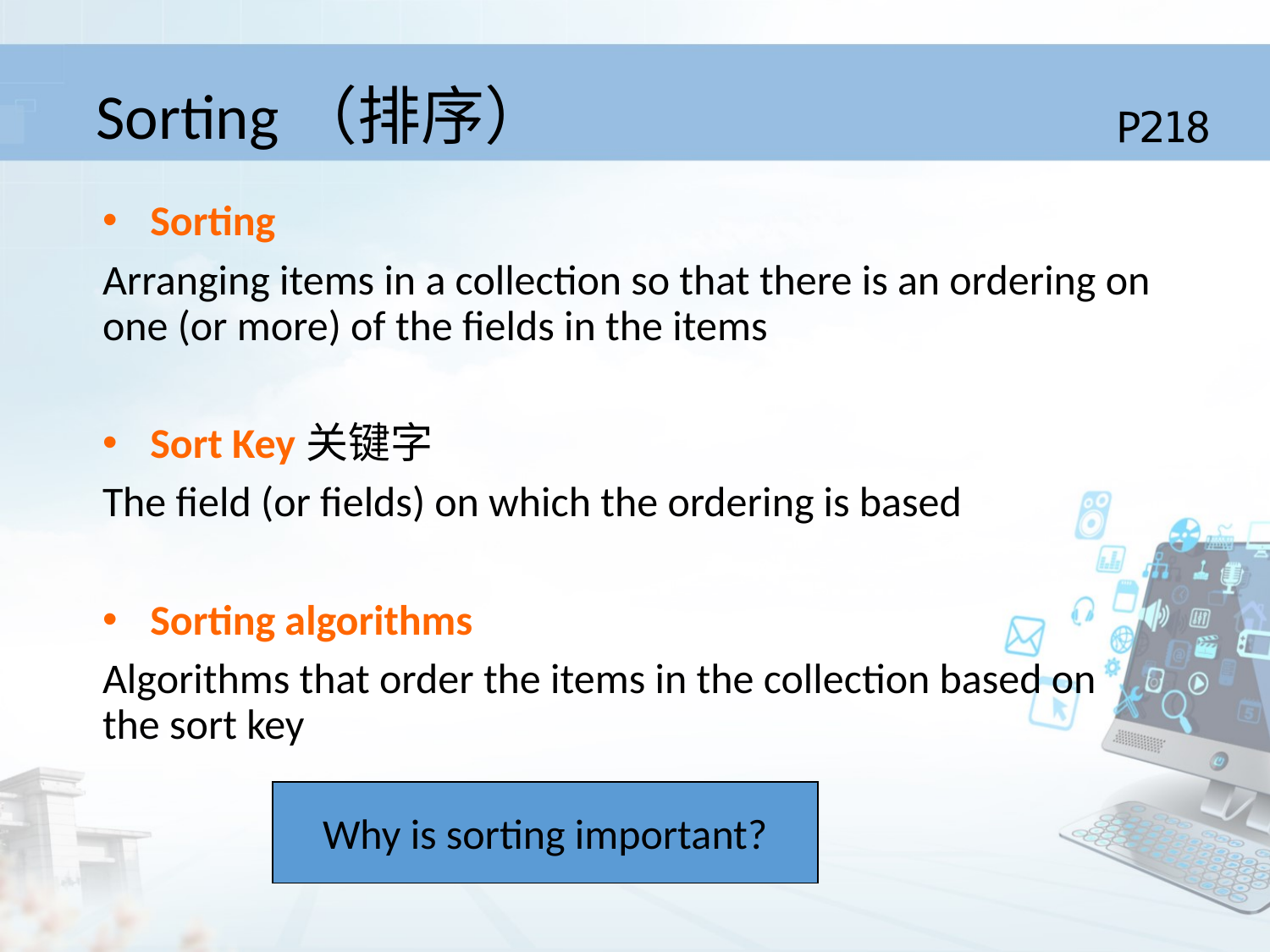

# Sorting（排序）
P218
Sorting
Arranging items in a collection so that there is an ordering on one (or more) of the fields in the items

Sort Key关键字
The field (or fields) on which the ordering is based

Sorting algorithms
Algorithms that order the items in the collection based on the sort key

Why is sorting important?